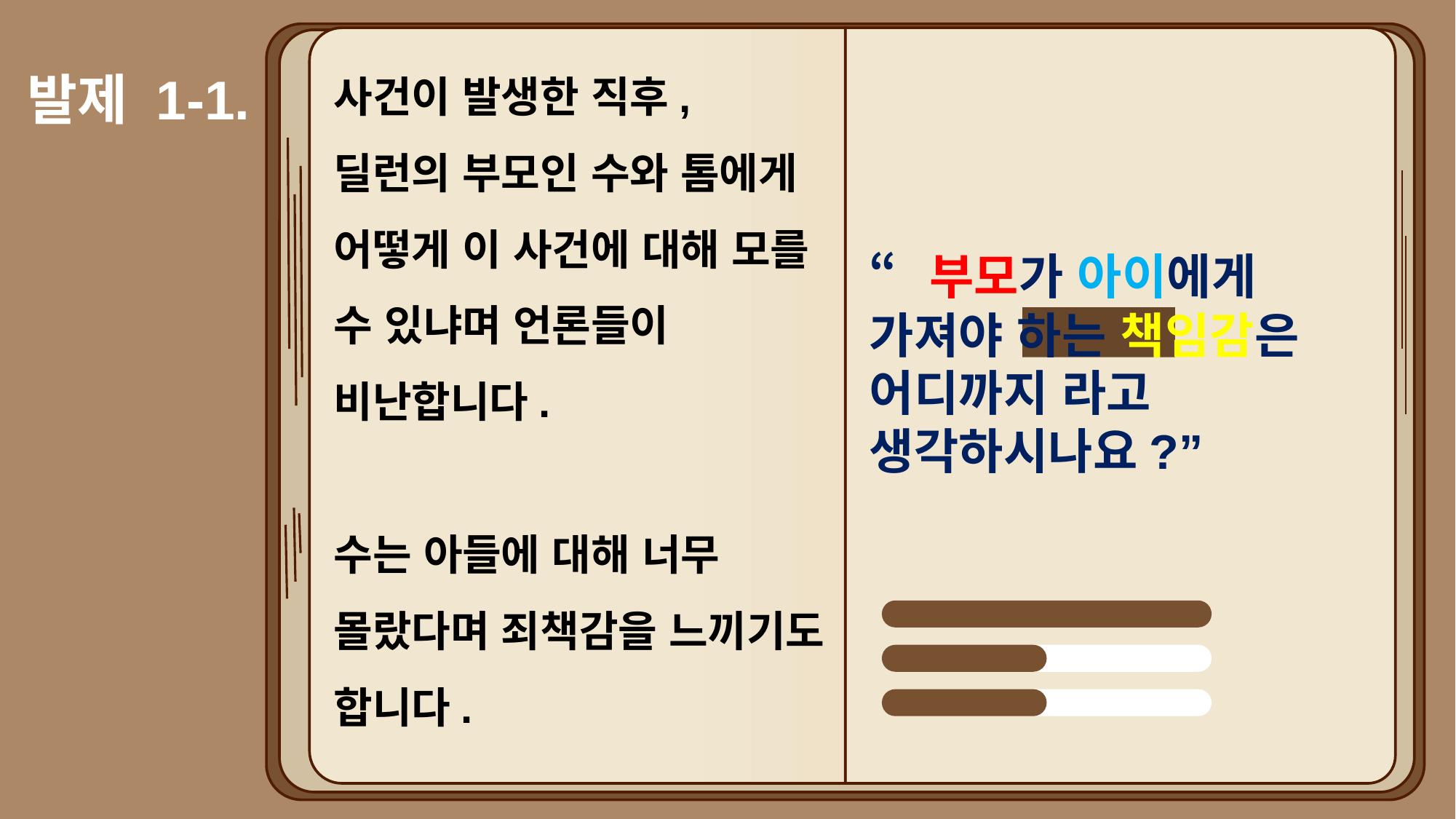

발제 1-1.

# 사건이 발생한 직후, 딜런의 부모인 수와 톰에게 어떻게 이 사건에 대해 모를 수 있냐며 언론들이 비난합니다. 수는 아들에 대해 너무 몰랐다며 죄책감을 느끼기도 합니다.
“부모가 아이에게 가져야 하는 책임감은 어디까지 라고 생각하시나요?”